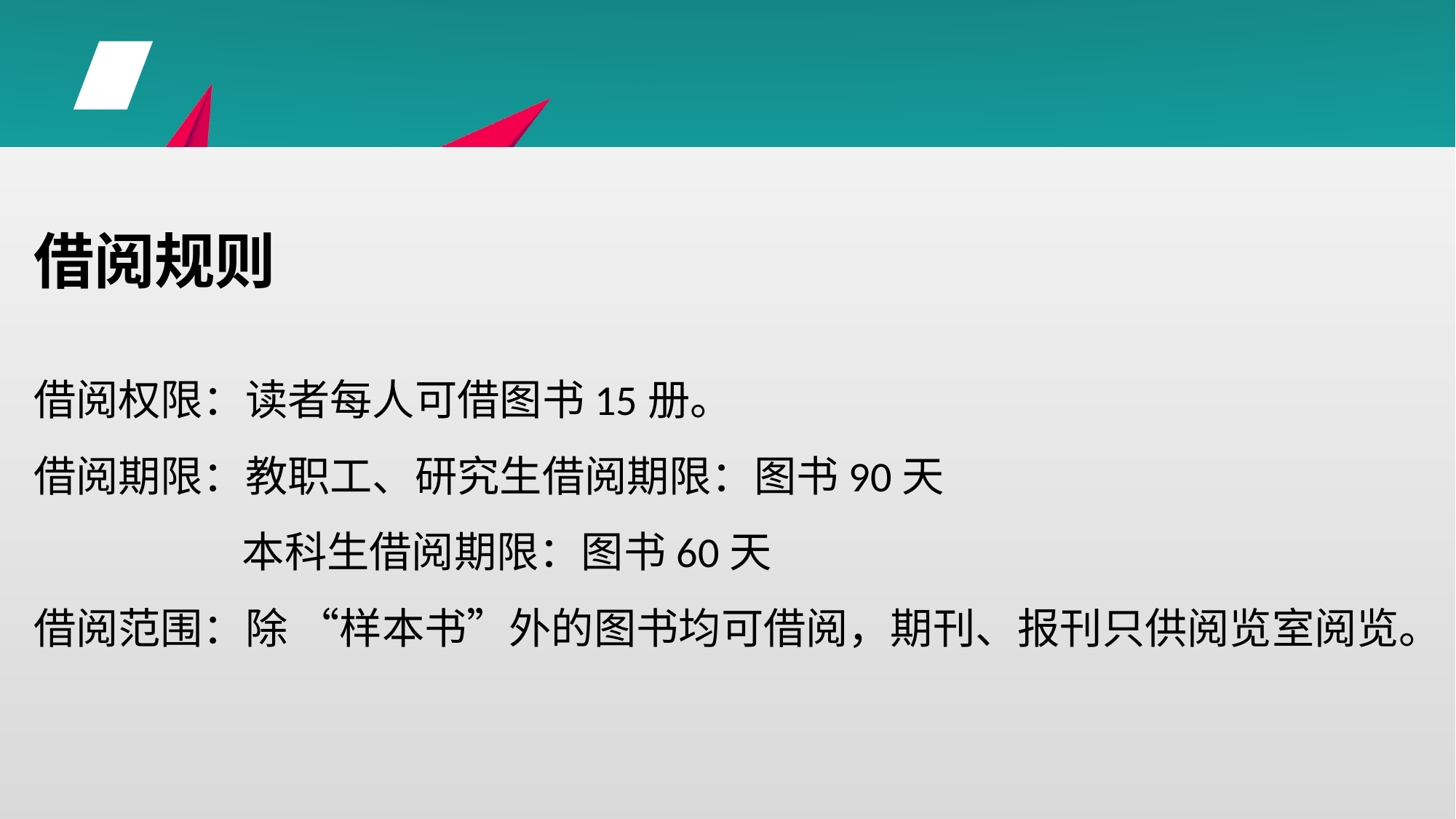

借阅规则

借阅权限：读者每人可借图书15册。
借阅期限：教职工、研究生借阅期限：图书90天
                     本科生借阅期限：图书60天
借阅范围：除 “样本书”外的图书均可借阅，期刊、报刊只供阅览室阅览。